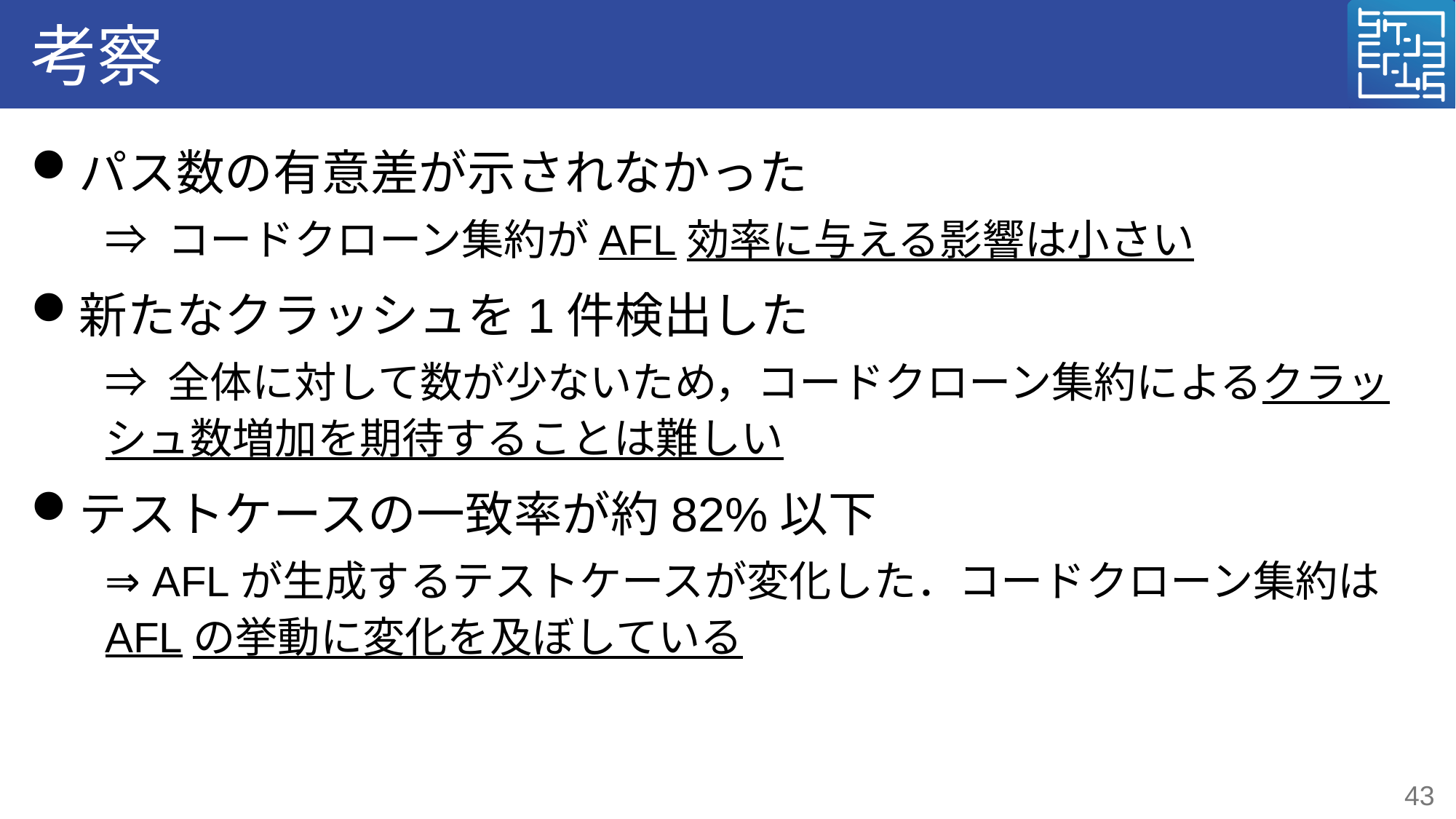

# 考察
パス数の有意差が示されなかった
⇒ コードクローン集約がAFL効率に与える影響は小さい
新たなクラッシュを1件検出した
⇒ 全体に対して数が少ないため，コードクローン集約によるクラッシュ数増加を期待することは難しい
テストケースの一致率が約82%以下
⇒ AFLが生成するテストケースが変化した．コードクローン集約はAFLの挙動に変化を及ぼしている
43